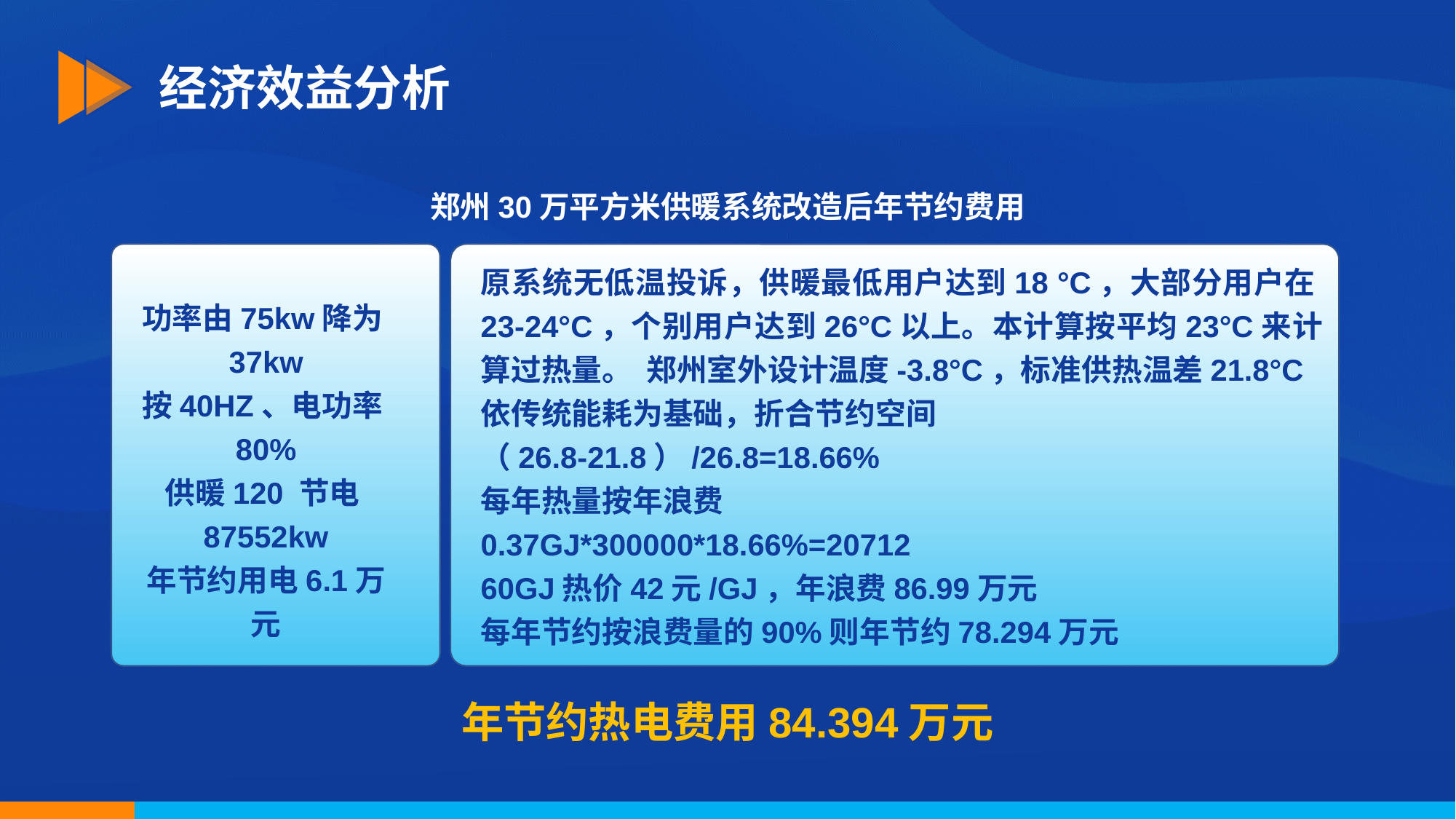

经济效益分析
郑州30万平方米供暖系统改造后年节约费用

功率由75kw降为37kw
按40HZ、电功率80%
供暖120 节电87552kw
年节约用电6.1万元

原系统无低温投诉，供暖最低用户达到18 °C，大部分用户在23-24°C，个别用户达到26°C以上。本计算按平均23°C来计算过热量。  郑州室外设计温度-3.8°C，标准供热温差21.8°C
依传统能耗为基础，折合节约空间
（26.8-21.8）/26.8=18.66%
每年热量按年浪费
0.37GJ*300000*18.66%=20712
60GJ热价42元/GJ，年浪费86.99万元
每年节约按浪费量的90%则年节约78.294万元
年节约热电费用84.394万元